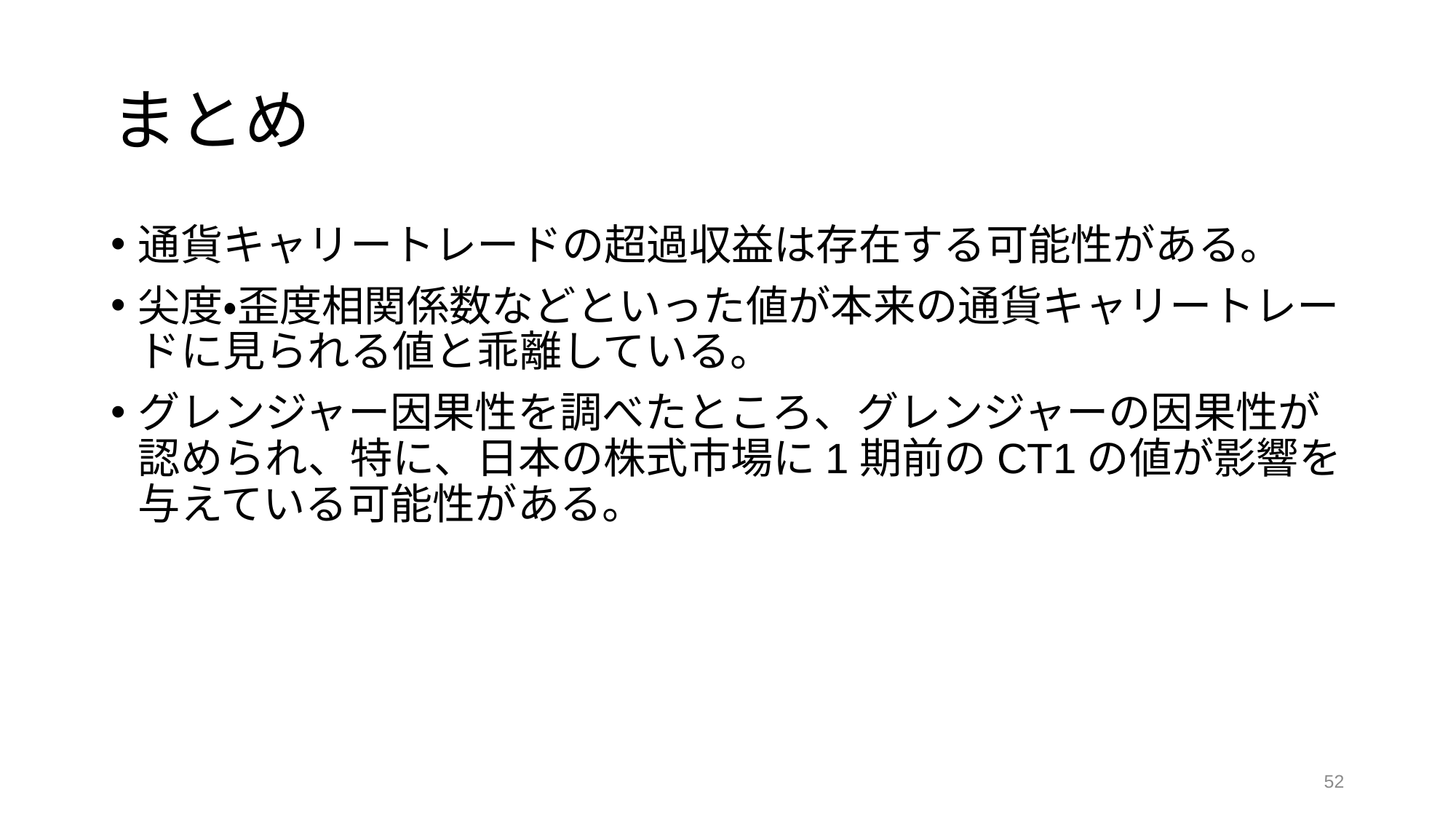

# まとめ
通貨キャリートレードの超過収益は存在する可能性がある。
尖度・歪度相関係数などといった値が本来の通貨キャリートレードに見られる値と乖離している。
グレンジャー因果性を調べたところ、グレンジャーの因果性が認められ、特に、日本の株式市場に1期前のCT1の値が影響を与えている可能性がある。

52